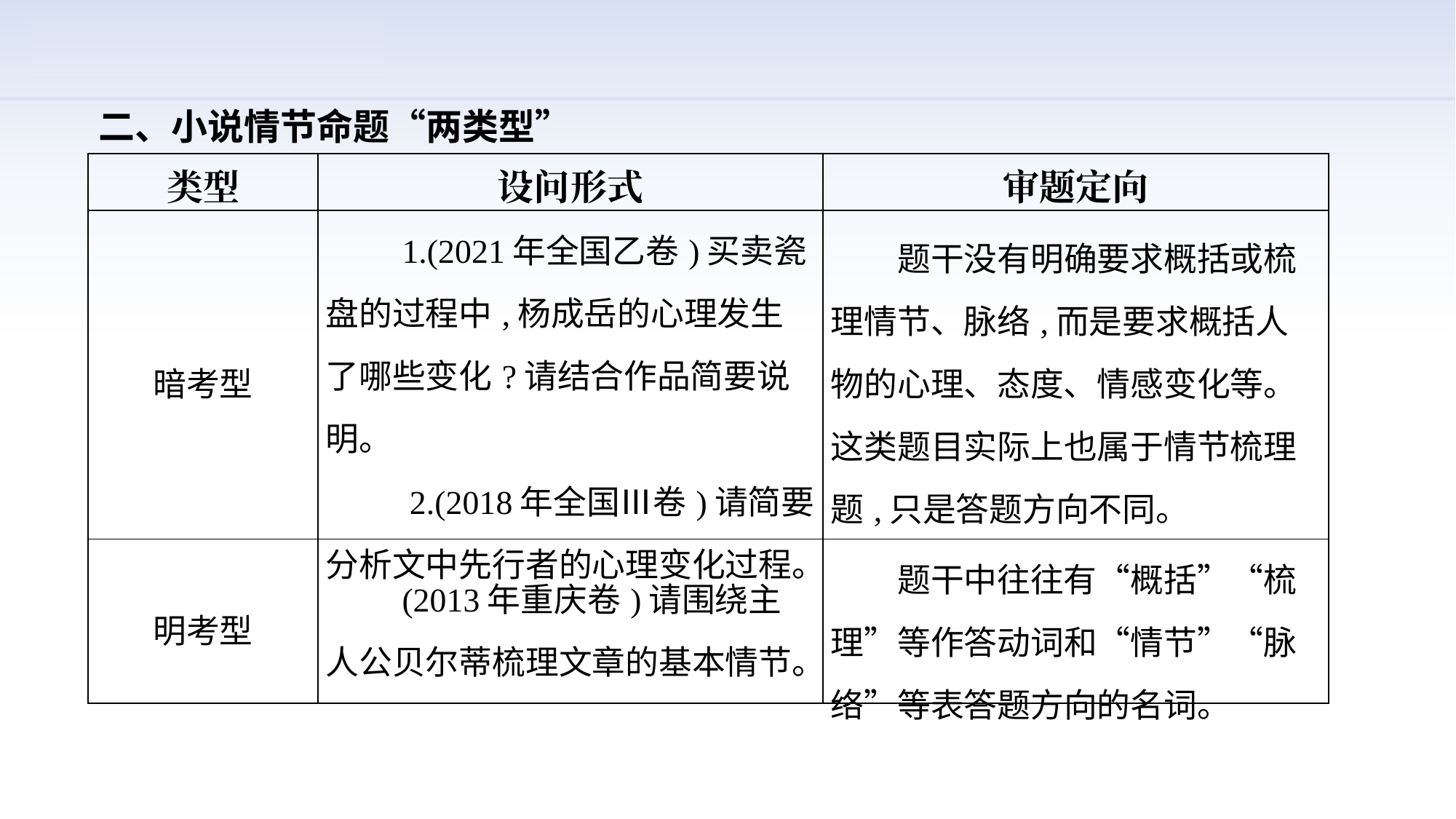

二、小说情节命题“两类型”
| 类型 | 设问形式 | 审题定向 |
| --- | --- | --- |
| 暗考型 | 1.(2021年全国乙卷)买卖瓷盘的过程中,杨成岳的心理发生了哪些变化?请结合作品简要说明。 　　 2.(2018年全国Ⅲ卷)请简要分析文中先行者的心理变化过程。 | 题干没有明确要求概括或梳理情节、脉络,而是要求概括人物的心理、态度、情感变化等。这类题目实际上也属于情节梳理题,只是答题方向不同。 |
| 明考型 | (2013年重庆卷)请围绕主人公贝尔蒂梳理文章的基本情节。 | 题干中往往有“概括”“梳理”等作答动词和“情节”“脉络”等表答题方向的名词。 |